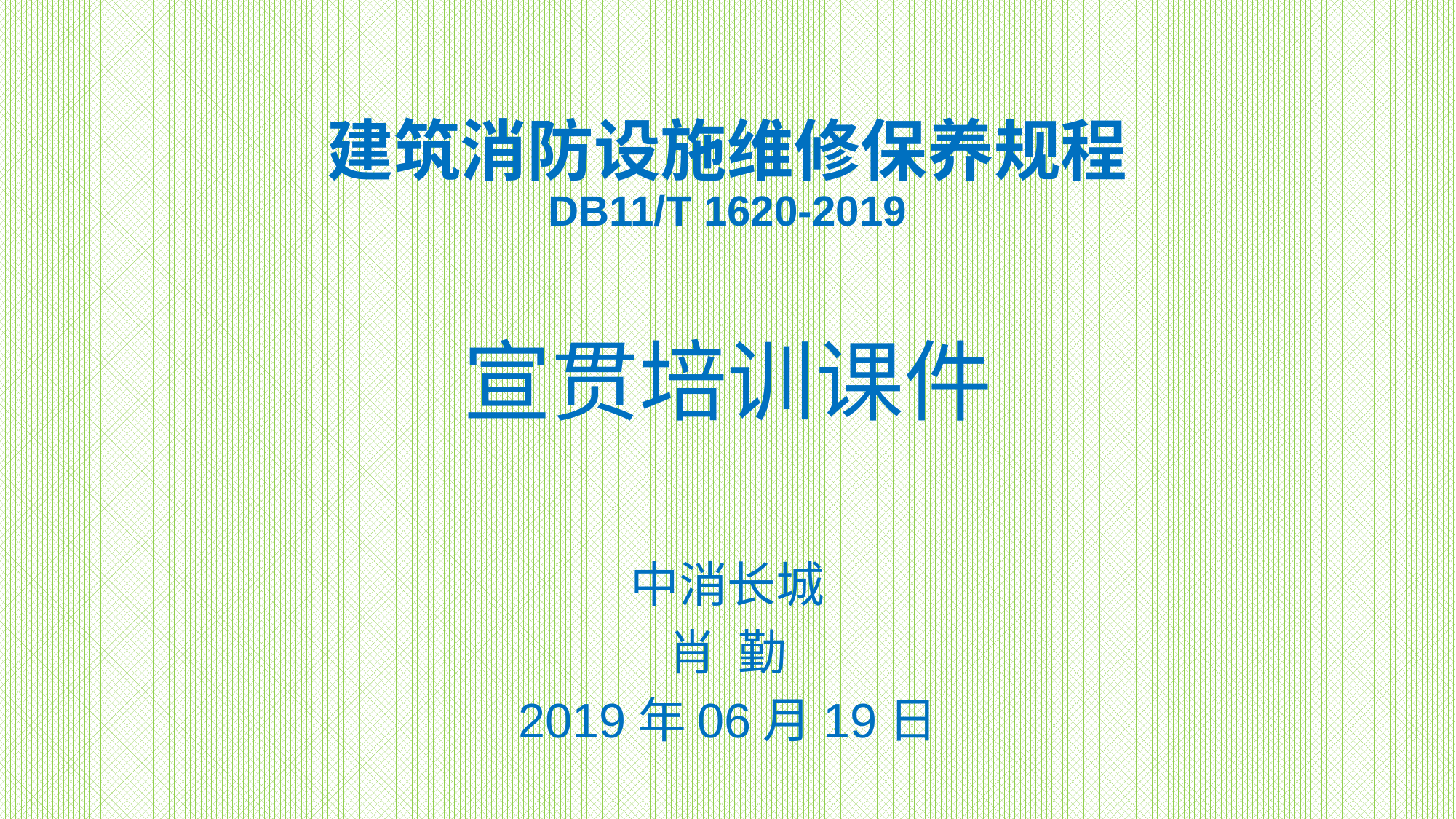

# 建筑消防设施维修保养规程 DB11/T 1620-2019
宣贯培训课件
中消长城
肖  勤
2019年06月19日